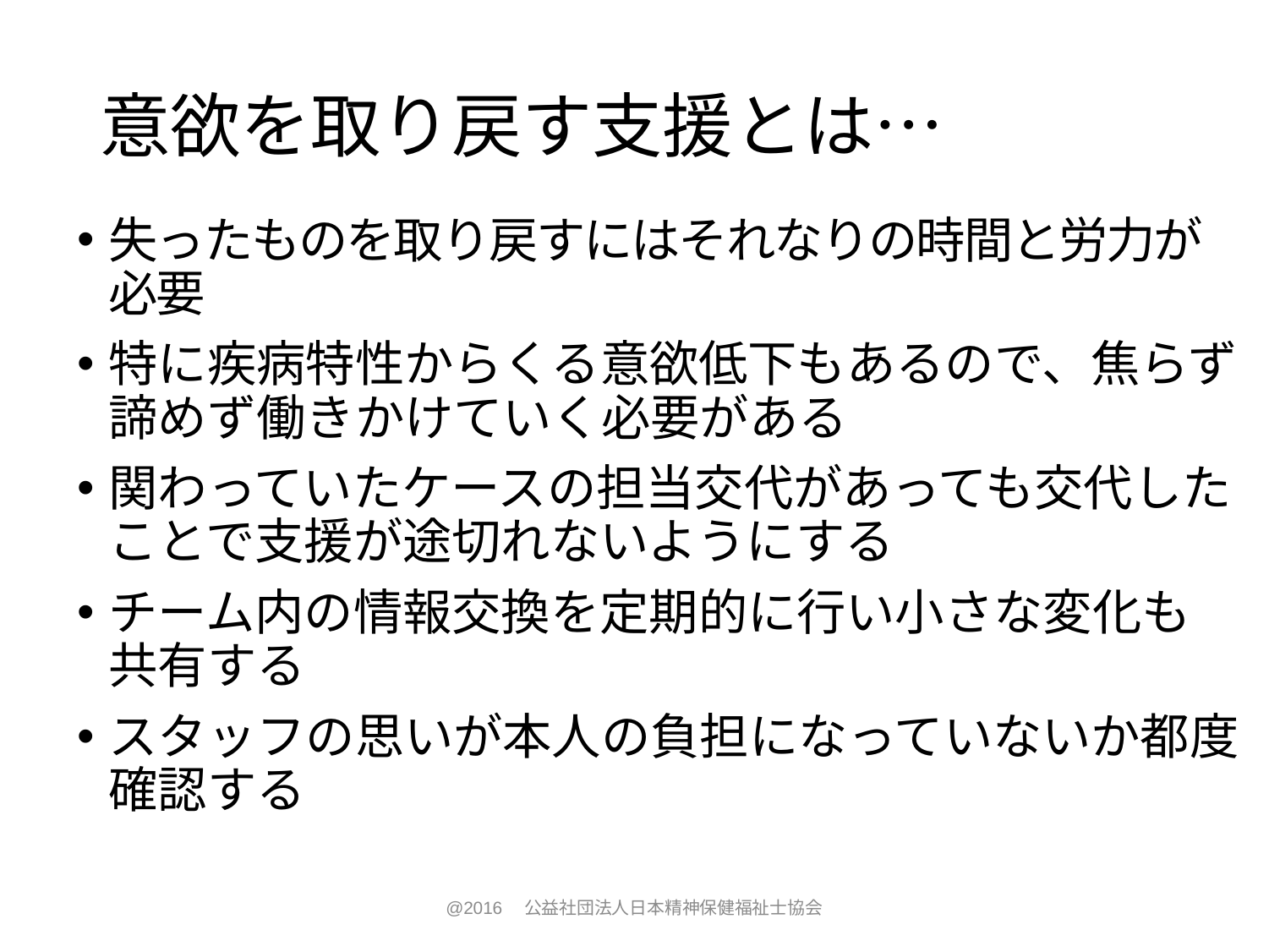

# 意欲を取り戻す支援とは…
失ったものを取り戻すにはそれなりの時間と労力が必要
特に疾病特性からくる意欲低下もあるので、焦らず諦めず働きかけていく必要がある
関わっていたケースの担当交代があっても交代したことで支援が途切れないようにする
チーム内の情報交換を定期的に行い小さな変化も共有する
スタッフの思いが本人の負担になっていないか都度確認する
@2016　公益社団法人日本精神保健福祉士協会